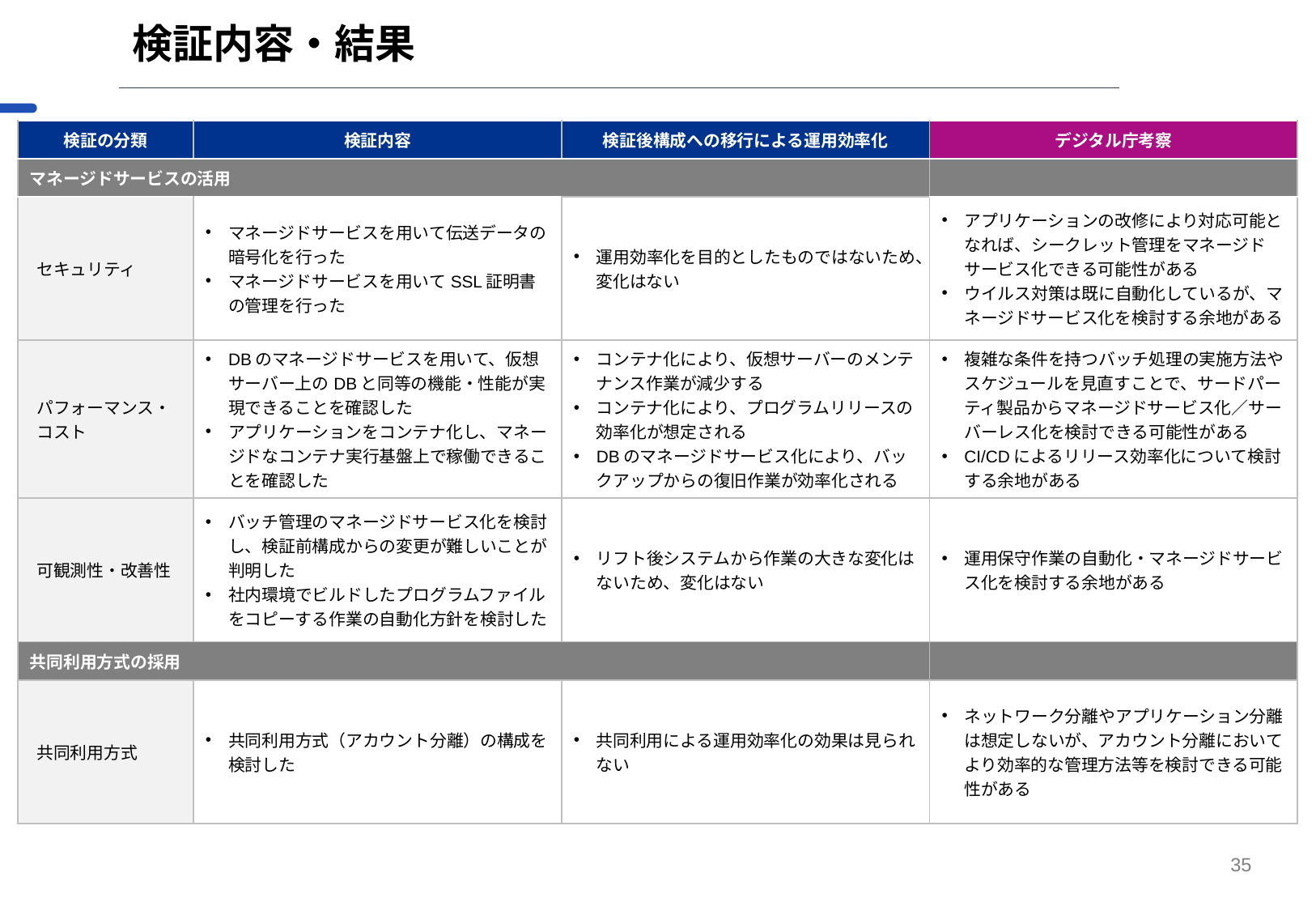

# 検証内容・結果
| 検証の分類 | 検証内容 | 検証後構成への移行による運用効率化 | デジタル庁考察 |
| --- | --- | --- | --- |
| マネージドサービスの活用 |  |  |  |
| セキュリティ | マネージドサービスを用いて伝送データの暗号化を行った マネージドサービスを用いてSSL証明書の管理を行った | 運用効率化を目的としたものではないため、変化はない | アプリケーションの改修により対応可能となれば、シークレット管理をマネージドサービス化できる可能性がある ウイルス対策は既に自動化しているが、マネージドサービス化を検討する余地がある |
| パフォーマンス・コスト | DBのマネージドサービスを用いて、仮想サーバー上のDBと同等の機能・性能が実現できることを確認した アプリケーションをコンテナ化し、マネージドなコンテナ実行基盤上で稼働できることを確認した | コンテナ化により、仮想サーバーのメンテナンス作業が減少する コンテナ化により、プログラムリリースの効率化が想定される DBのマネージドサービス化により、バックアップからの復旧作業が効率化される | 複雑な条件を持つバッチ処理の実施方法やスケジュールを見直すことで、サードパーティ製品からマネージドサービス化／サーバーレス化を検討できる可能性がある CI/CDによるリリース効率化について検討する余地がある |
| 可観測性・改善性 | バッチ管理のマネージドサービス化を検討し、検証前構成からの変更が難しいことが判明した 社内環境でビルドしたプログラムファイルをコピーする作業の自動化方針を検討した | リフト後システムから作業の大きな変化はないため、変化はない | 運用保守作業の自動化・マネージドサービス化を検討する余地がある |
| 共同利用方式の採用 |  |  |  |
| 共同利用方式 | 共同利用方式（アカウント分離）の構成を検討した | 共同利用による運用効率化の効果は見られない | ネットワーク分離やアプリケーション分離は想定しないが、アカウント分離においてより効率的な管理方法等を検討できる可能性がある |
35